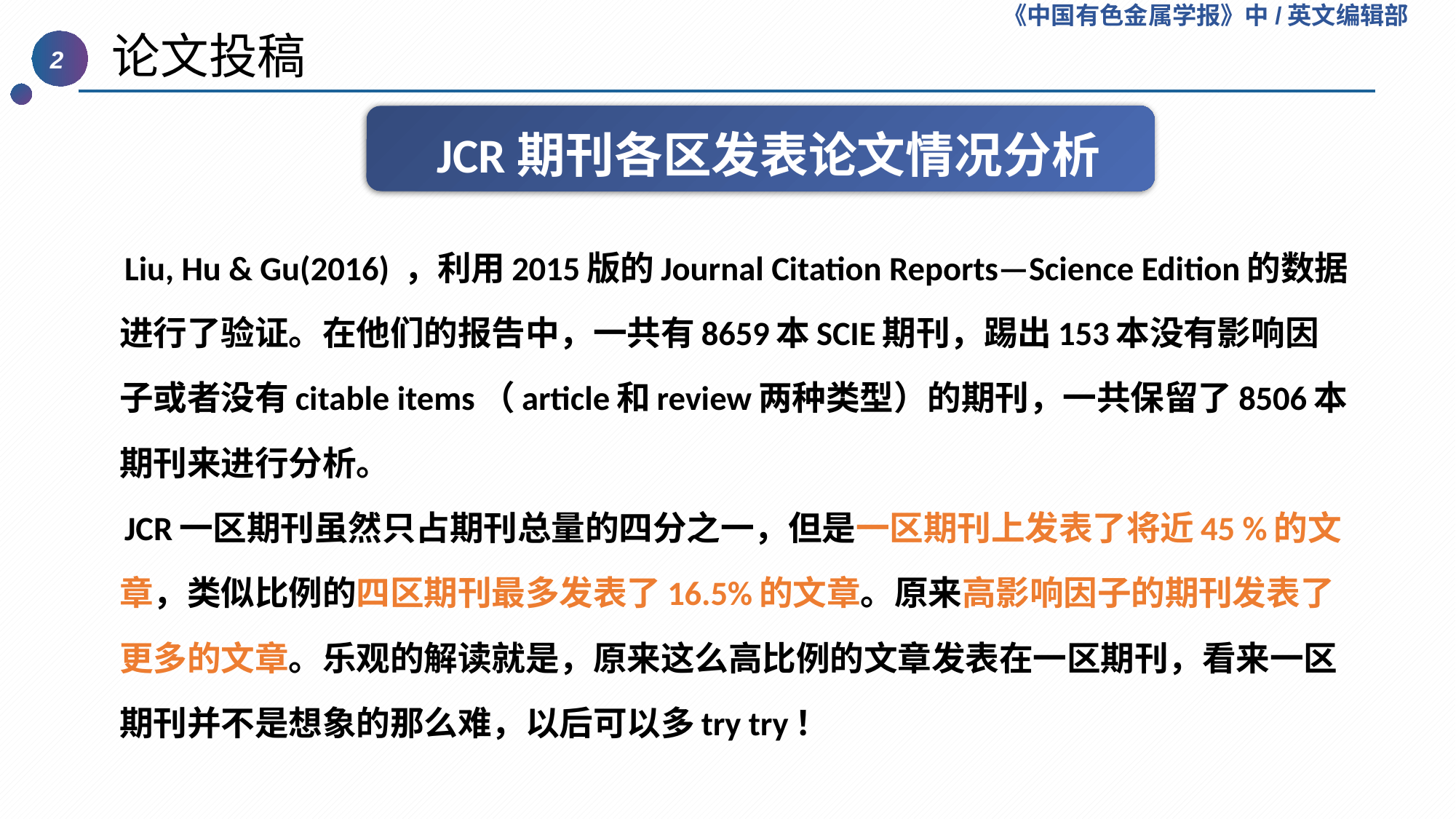

《中国有色金属学报》中/英文编辑部

      论文投稿

2

JCR期刊各区发表论文情况分析
    Liu, Hu & Gu(2016) ，利用2015版的Journal Citation Reports—Science Edition的数据进行了验证。在他们的报告中，一共有8659本SCIE期刊，踢出153本没有影响因子或者没有citable items（article和review两种类型）的期刊，一共保留了8506本期刊来进行分析。
    JCR一区期刊虽然只占期刊总量的四分之一，但是一区期刊上发表了将近45 %的文章，类似比例的四区期刊最多发表了16.5%的文章。原来高影响因子的期刊发表了更多的文章。乐观的解读就是，原来这么高比例的文章发表在一区期刊，看来一区期刊并不是想象的那么难，以后可以多try try！